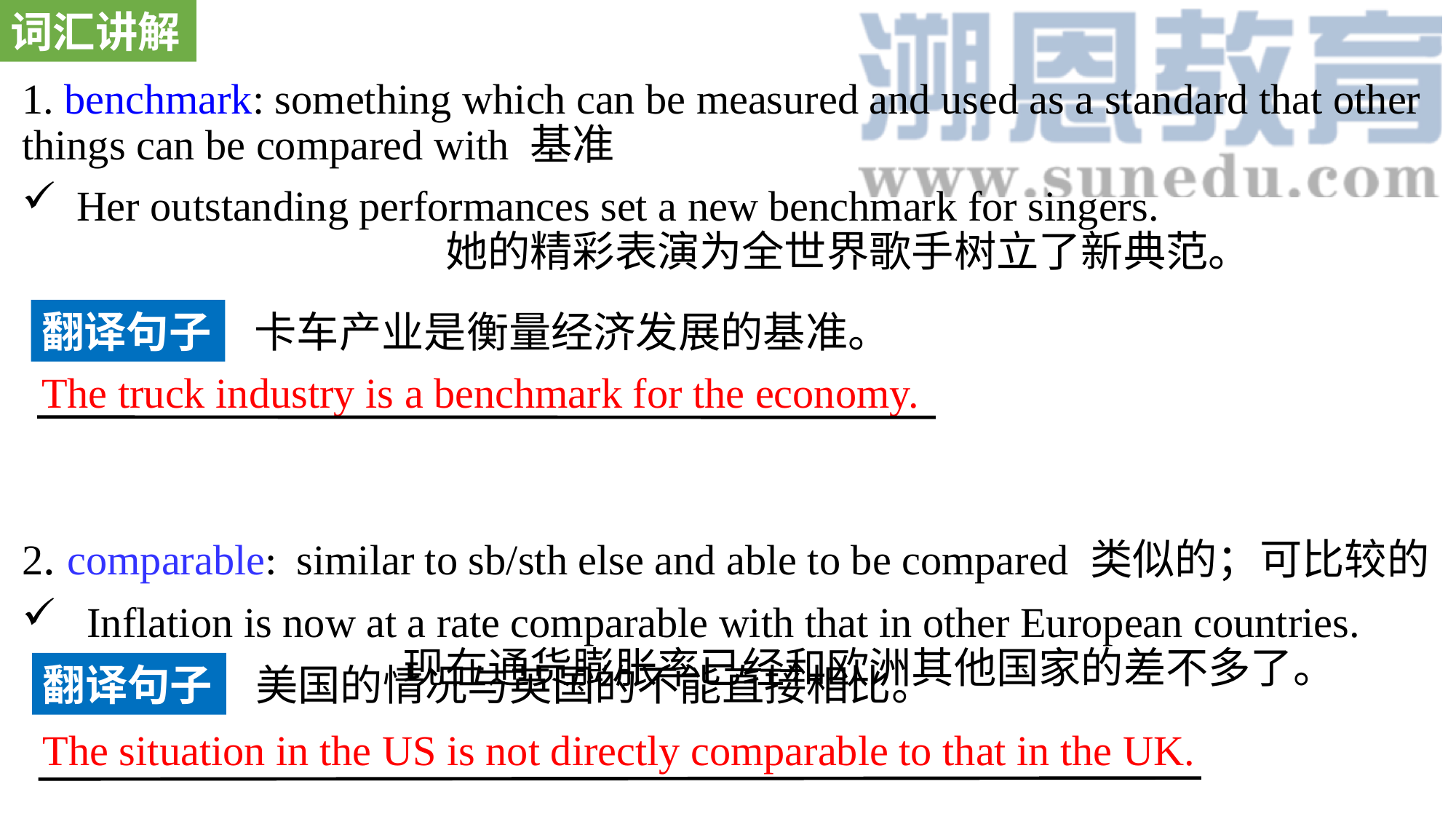

词汇讲解
1. benchmark: something which can be measured and used as a standard that other things can be compared with 基准
Her outstanding performances set a new benchmark for singers.                                                              她的精彩表演为全世界歌手树立了新典范。

2. comparable:  similar to sb/sth else and able to be compared 类似的；可比较的
 Inflation is now at a rate comparable with that in other European countries.                                      现在通货膨胀率已经和欧洲其他国家的差不多了。
翻译句子
卡车产业是衡量经济发展的基准。
The truck industry is a benchmark for the economy.
翻译句子
美国的情况与英国的不能直接相比。
The situation in the US is not directly comparable to that in the UK.